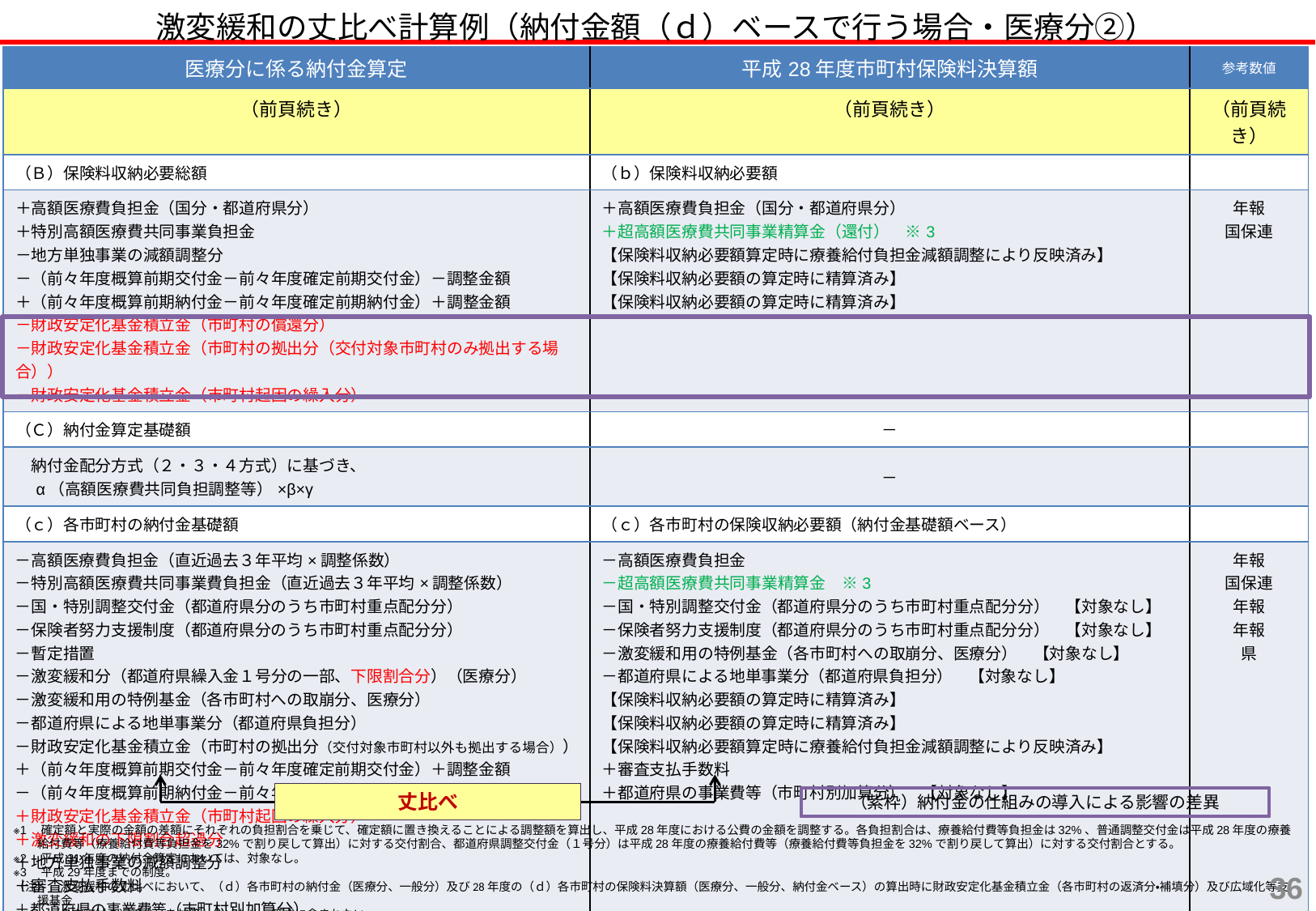

激変緩和の丈比べ計算例（納付金額（ｄ）ベースで行う場合・医療分②）
| 医療分に係る納付金算定 | 平成28年度市町村保険料決算額 | 参考数値 |
| --- | --- | --- |
| （前頁続き） | （前頁続き） | （前頁続き） |
| （Ｂ）保険料収納必要総額 | （ｂ）保険料収納必要額 |  |
| ＋高額医療費負担金（国分・都道府県分） ＋特別高額医療費共同事業負担金 －地方単独事業の減額調整分 －（前々年度概算前期交付金－前々年度確定前期交付金）－調整金額 ＋（前々年度概算前期納付金－前々年度確定前期納付金）＋調整金額 －財政安定化基金積立金（市町村の償還分） －財政安定化基金積立金（市町村の拠出分（交付対象市町村のみ拠出する場合）） －財政安定化基金積立金（市町村起因の繰入分） | ＋高額医療費負担金（国分・都道府県分） ＋超高額医療費共同事業精算金（還付）　※3 【保険料収納必要額算定時に療養給付負担金減額調整により反映済み】 【保険料収納必要額の算定時に精算済み】 【保険料収納必要額の算定時に精算済み】 | 年報 国保連 |
| （Ｃ）納付金算定基礎額 | － |  |
| 納付金配分方式（２・３・４方式）に基づき、 　α（高額医療費共同負担調整等）×β×γ | － |  |
| （ｃ）各市町村の納付金基礎額 | （ｃ）各市町村の保険収納必要額（納付金基礎額ベース） |  |
| －高額医療費負担金（直近過去３年平均×調整係数） －特別高額医療費共同事業費負担金（直近過去３年平均×調整係数） －国・特別調整交付金（都道府県分のうち市町村重点配分分） －保険者努力支援制度（都道府県分のうち市町村重点配分分） －暫定措置 －激変緩和分（都道府県繰入金１号分の一部、下限割合分）（医療分） －激変緩和用の特例基金（各市町村への取崩分、医療分） －都道府県による地単事業分（都道府県負担分） －財政安定化基金積立金（市町村の拠出分（交付対象市町村以外も拠出する場合）） ＋（前々年度概算前期交付金－前々年度確定前期交付金）＋調整金額 －（前々年度概算前期納付金－前々年度確定前期納付金）－調整金額 ＋財政安定化基金積立金（市町村起因の繰入分） ＋激変緩和の下限割合超過分 ＋地方単独事業の減額調整分 ＋審査支払手数料 ＋都道府県の事業費等（市町村別加算分） | －高額医療費負担金 －超高額医療費共同事業精算金　※3 －国・特別調整交付金（都道府県分のうち市町村重点配分分）　【対象なし】 －保険者努力支援制度（都道府県分のうち市町村重点配分分）　【対象なし】 －激変緩和用の特例基金（各市町村への取崩分、医療分）　【対象なし】 －都道府県による地単事業分（都道府県負担分）　【対象なし】 【保険料収納必要額の算定時に精算済み】 【保険料収納必要額の算定時に精算済み】 【保険料収納必要額算定時に療養給付負担金減額調整により反映済み】 ＋審査支払手数料 ＋都道府県の事業費等（市町村別加算分）　【対象なし】 | 年報 国保連 年報 年報 県 |
| （ｄ）各市町村の納付金（医療分、一般分） | （ｄ）各市町村の保険料決算額（医療分、一般分、納付金ベース） |  |

丈比べ
（紫枠）納付金の仕組みの導入による影響の差異
※1　確定額と実際の金額の差額にそれぞれの負担割合を乗じて、確定額に置き換えることによる調整額を算出し、平成28年度における公費の金額を調整する。各負担割合は、療養給付費等負担金は32%、普通調整交付金は平成28年度の療養給付費等（療養給付費等負担金を32%で割り戻して算出）に対する交付割合、都道府県調整交付金（１号分）は平成28年度の療養給付費等（療養給付費等負担金を32%で割り戻して算出）に対する交付割合とする。
※2　平成31年度の納付金算定においては、対象なし。
※3　平成29年度までの制度。
（注）　激変緩和の丈比べにおいて、（ｄ）各市町村の納付金（医療分、一般分）及び28年度の（ｄ）各市町村の保険料決算額（医療分、一般分、納付金ベース）の算出時に財政安定化基金積立金（各市町村の返済分・補填分）及び広域化等支援基金
　　　（各市町村の返済分）を加算しないため、算式に含まれない。
36